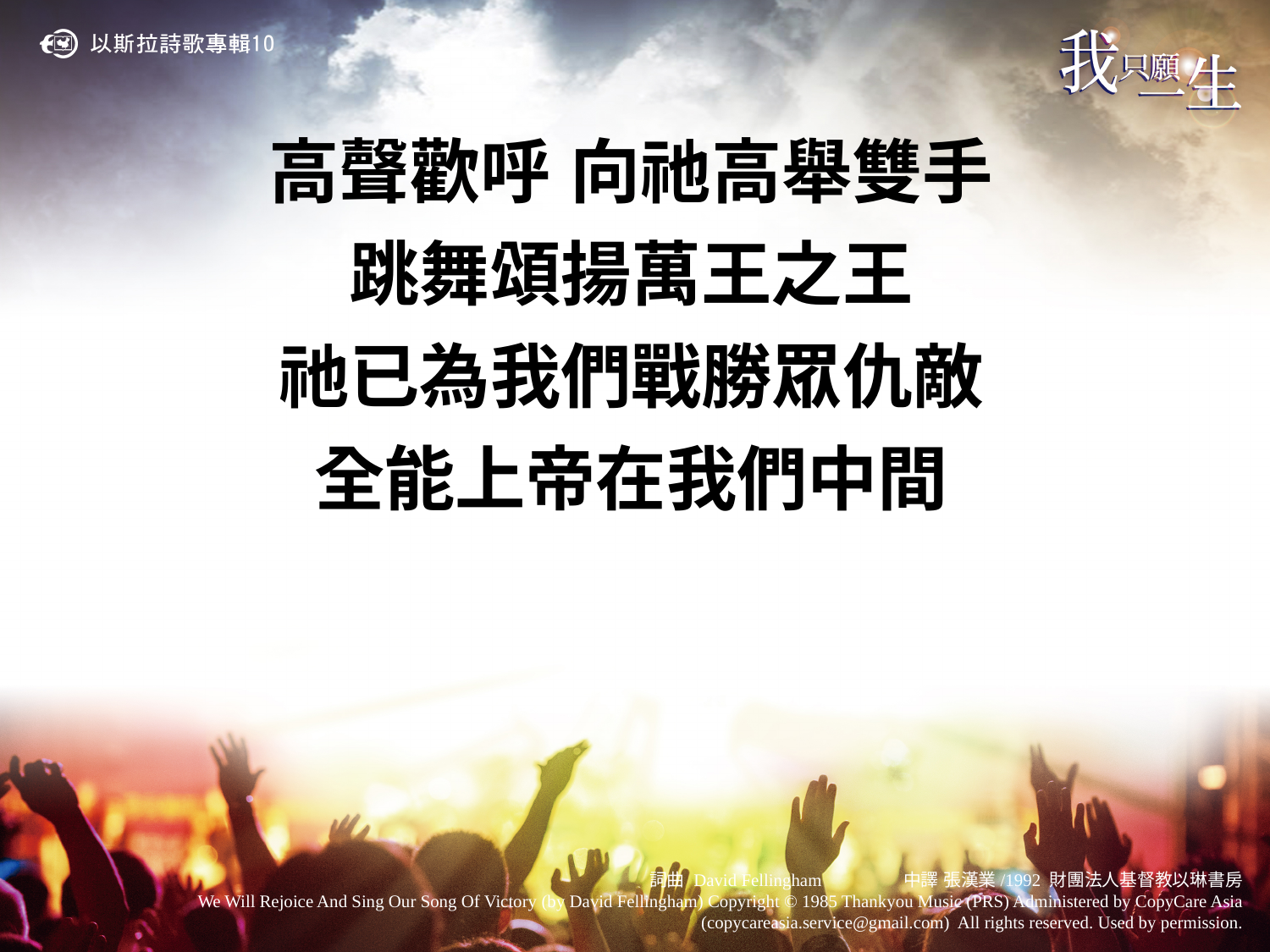

高聲歡呼 向祂高舉雙手
跳舞頌揚萬王之王
祂已為我們戰勝眾仇敵
全能上帝在我們中間
詞曲 David Fellingham	中譯 張漢業/1992 財團法人基督教以琳書房
We Will Rejoice And Sing Our Song Of Victory (by David Fellingham) Copyright © 1985 Thankyou Music (PRS) Administered by CopyCare Asia (copycareasia.service@gmail.com)  All rights reserved. Used by permission.